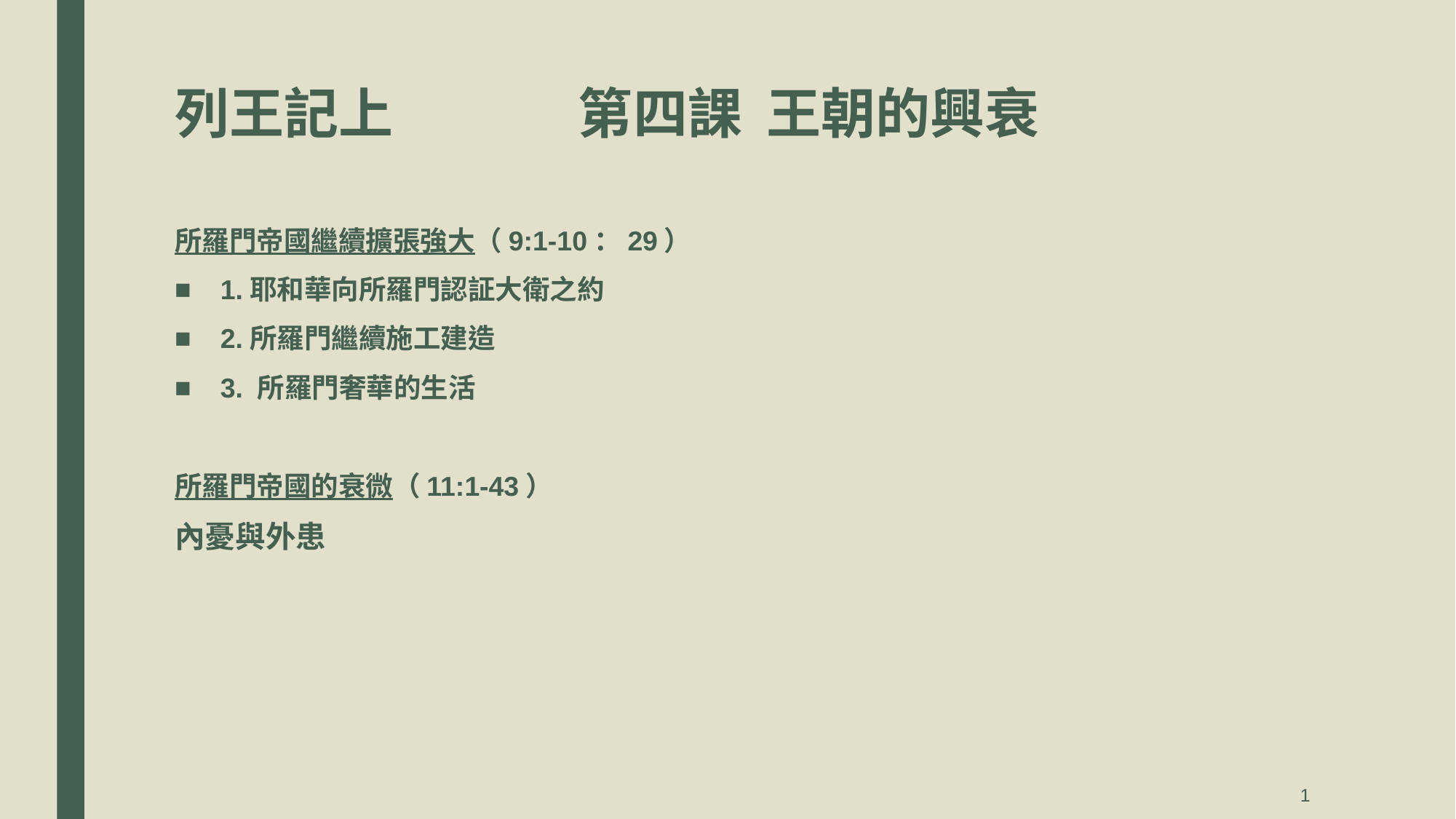

# 列王記上               第四課  王朝的興衰
所羅門帝國繼續擴張強大（9:1-10：29）
1.耶和華向所羅門認証大衛之約
2.所羅門繼續施工建造
3. 所羅門奢華的生活

所羅門帝國的衰微（11:1-43）
內憂與外患
1